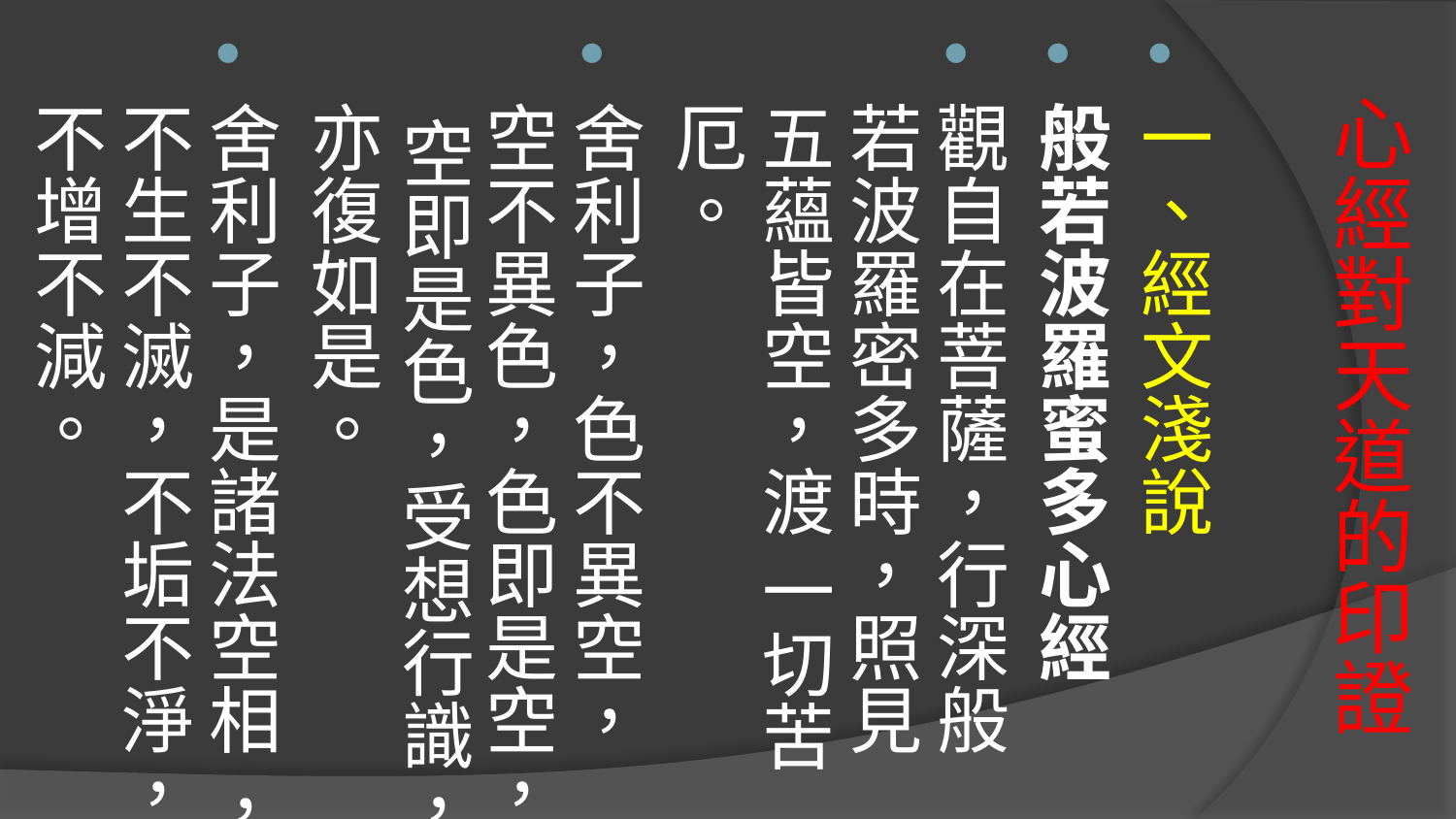

一、經文淺說
般若波羅蜜多心經
觀自在菩薩，行深般若波羅密多時，照見五蘊皆空，渡 一切苦厄。
舍利子，色不異空，空不異色，色即是空， 空即是色，受想行識，亦復如是。
舍利子，是諸法空相 ，不生不滅，不垢不淨，不增不減。
# 心經對天道的印證